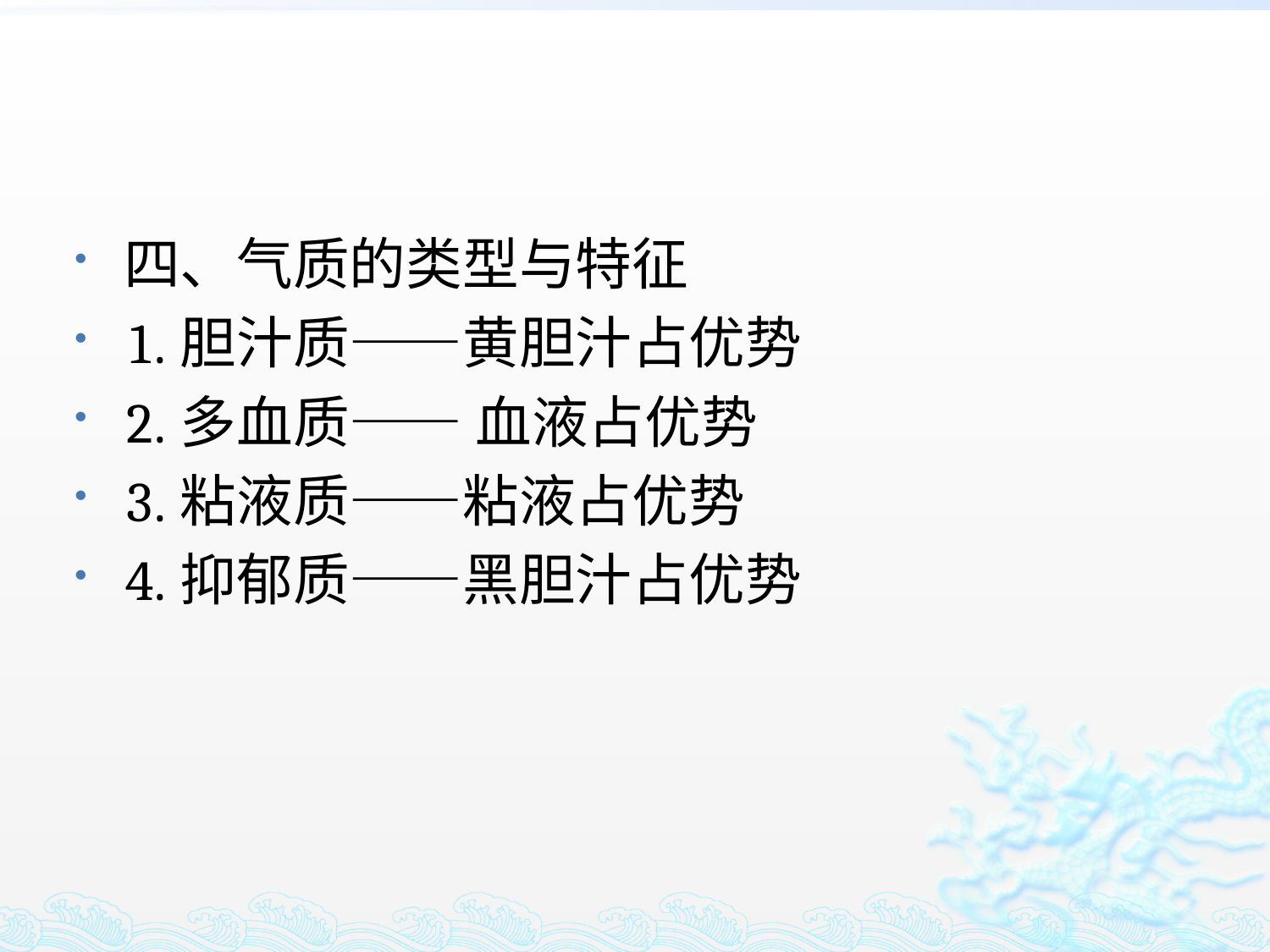

#
四、气质的类型与特征
1.胆汁质——黄胆汁占优势
2.多血质—— 血液占优势
3.粘液质——粘液占优势
4.抑郁质——黑胆汁占优势